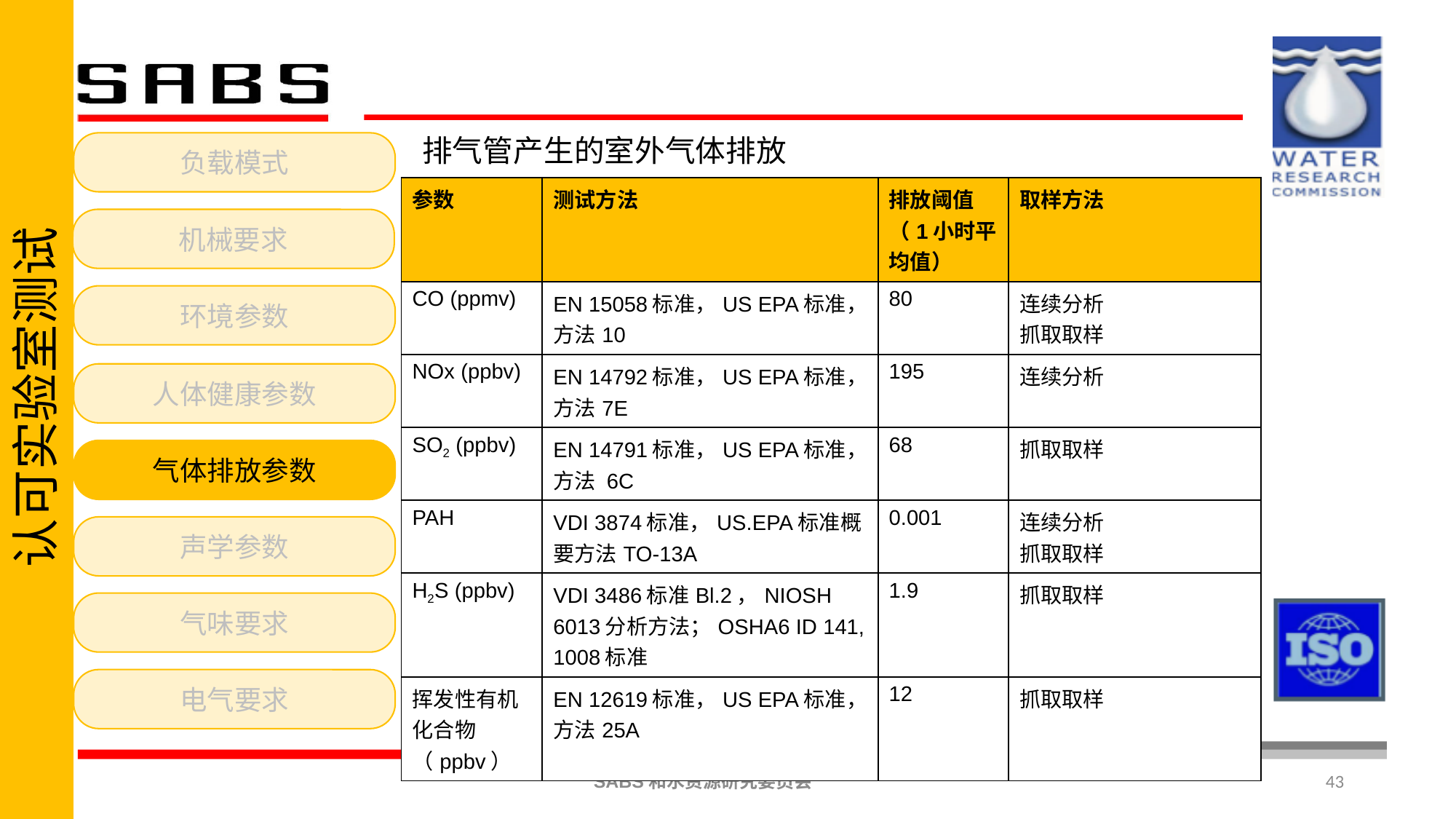

认可实验室测试
排气管产生的室外气体排放
负载模式
机械要求
环境参数
人体健康参数
气体排放参数
声学参数
气味要求
电气要求
| 参数 | 测试方法 | 排放阈值（1小时平均值） | 取样方法 |
| --- | --- | --- | --- |
| CO (ppmv) | EN 15058标准，US EPA标准，方法10 | 80 | 连续分析 抓取取样 |
| NOx (ppbv) | EN 14792标准，US EPA标准，方法7E | 195 | 连续分析 |
| SO2 (ppbv) | EN 14791标准，US EPA标准，方法 6C | 68 | 抓取取样 |
| PAH | VDI 3874标准，US.EPA标准概要方法TO-13A | 0.001 | 连续分析 抓取取样 |
| H2S (ppbv) | VDI 3486标准Bl.2，NIOSH 6013分析方法；OSHA6 ID 141, 1008标准 | 1.9 | 抓取取样 |
| 挥发性有机化合物（ppbv） | EN 12619标准，US EPA标准，方法25A | 12 | 抓取取样 |
43